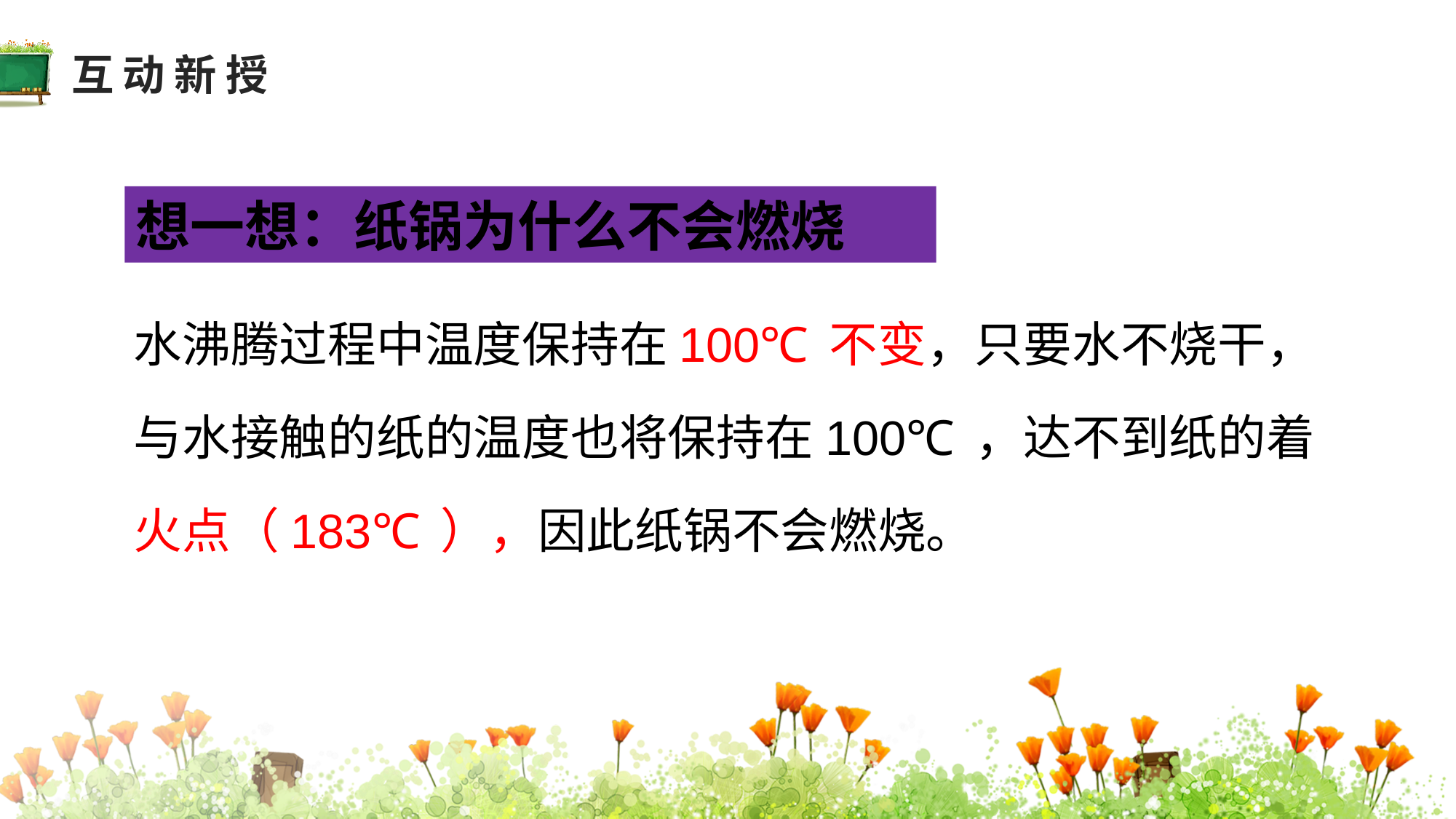

互动新授
想一想：纸锅为什么不会燃烧
水沸腾过程中温度保持在100℃不变，只要水不烧干，与水接触的纸的温度也将保持在100℃，达不到纸的着火点（183℃），因此纸锅不会燃烧。